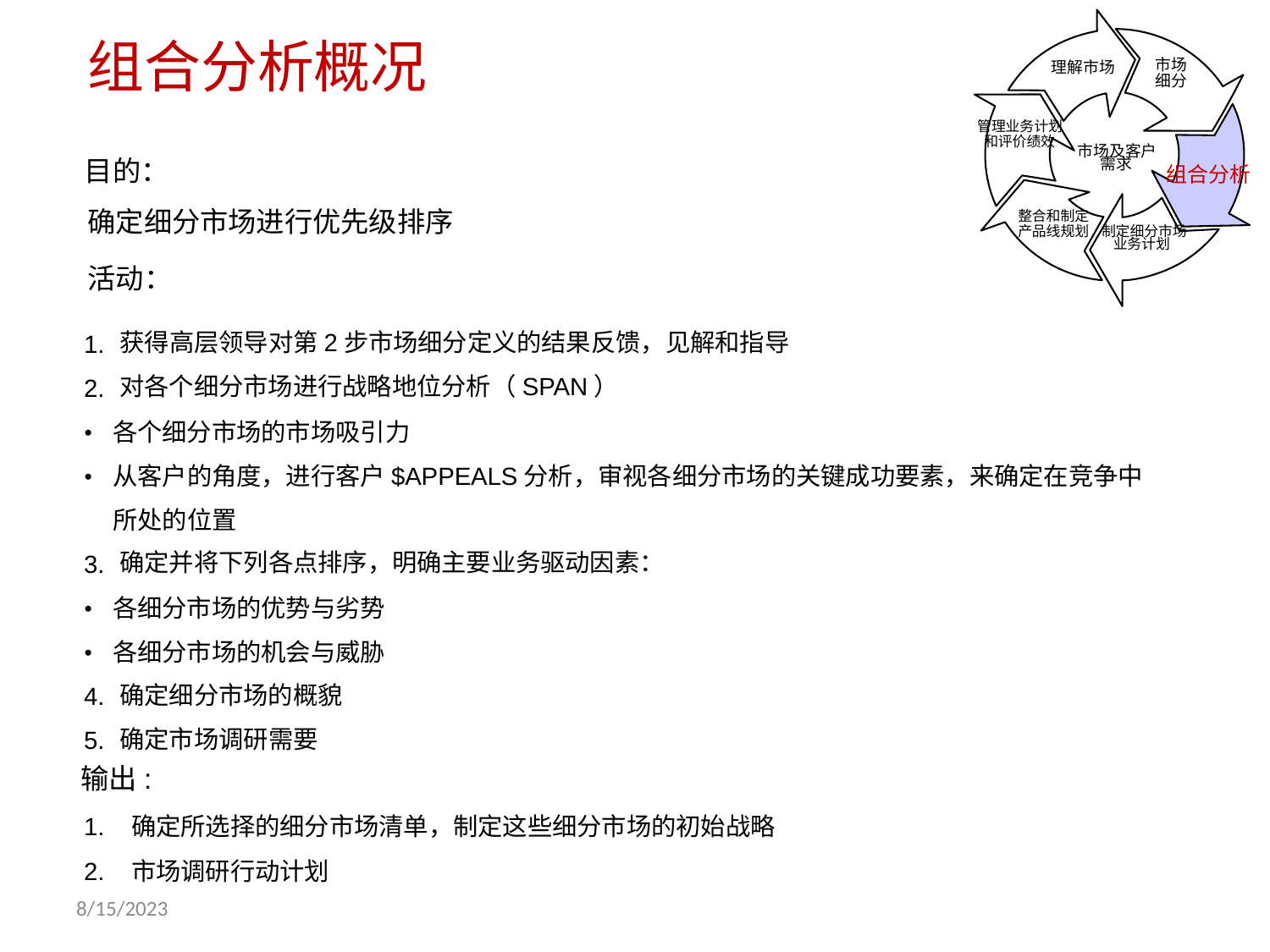

组合分析概况
市场
细分
	理解市场

管理业务计划

和评价绩效
市场及客户
	需求
目的：
组合分析

确定细分市场进行优先级排序

活动：
整合和制定
产品线规划    制定细分市场
	业务计划
1.
2.
•
•

3.
•
•
4.
5.
	获得高层领导对第2步市场细分定义的结果反馈，见解和指导
	对各个细分市场进行战略地位分析（SPAN）
各个细分市场的市场吸引力
从客户的角度，进行客户$APPEALS分析，审视各细分市场的关键成功要素，来确定在竞争中
所处的位置
	确定并将下列各点排序，明确主要业务驱动因素：
各细分市场的优势与劣势
各细分市场的机会与威胁
	确定细分市场的概貌
	确定市场调研需要
输出:
1.
2.
确定所选择的细分市场清单，制定这些细分市场的初始战略
市场调研行动计划
8/15/2023